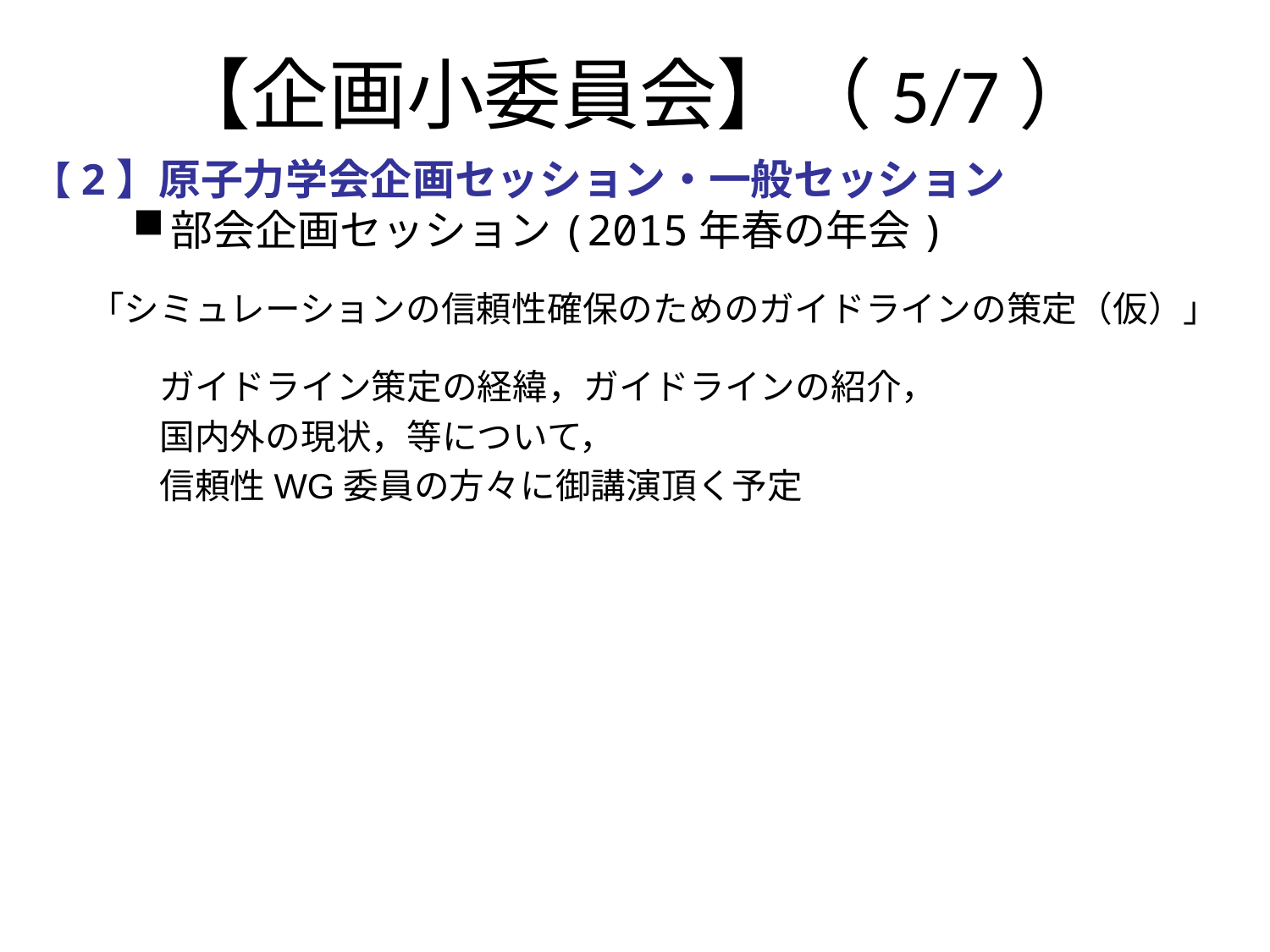

【企画小委員会】（5/7）
【2】原子力学会企画セッション・一般セッション
部会企画セッション(2015年春の年会)
　「シミュレーションの信頼性確保のためのガイドラインの策定（仮）」

	ガイドライン策定の経緯，ガイドラインの紹介，
　　　	国内外の現状，等について，
	信頼性WG委員の方々に御講演頂く予定